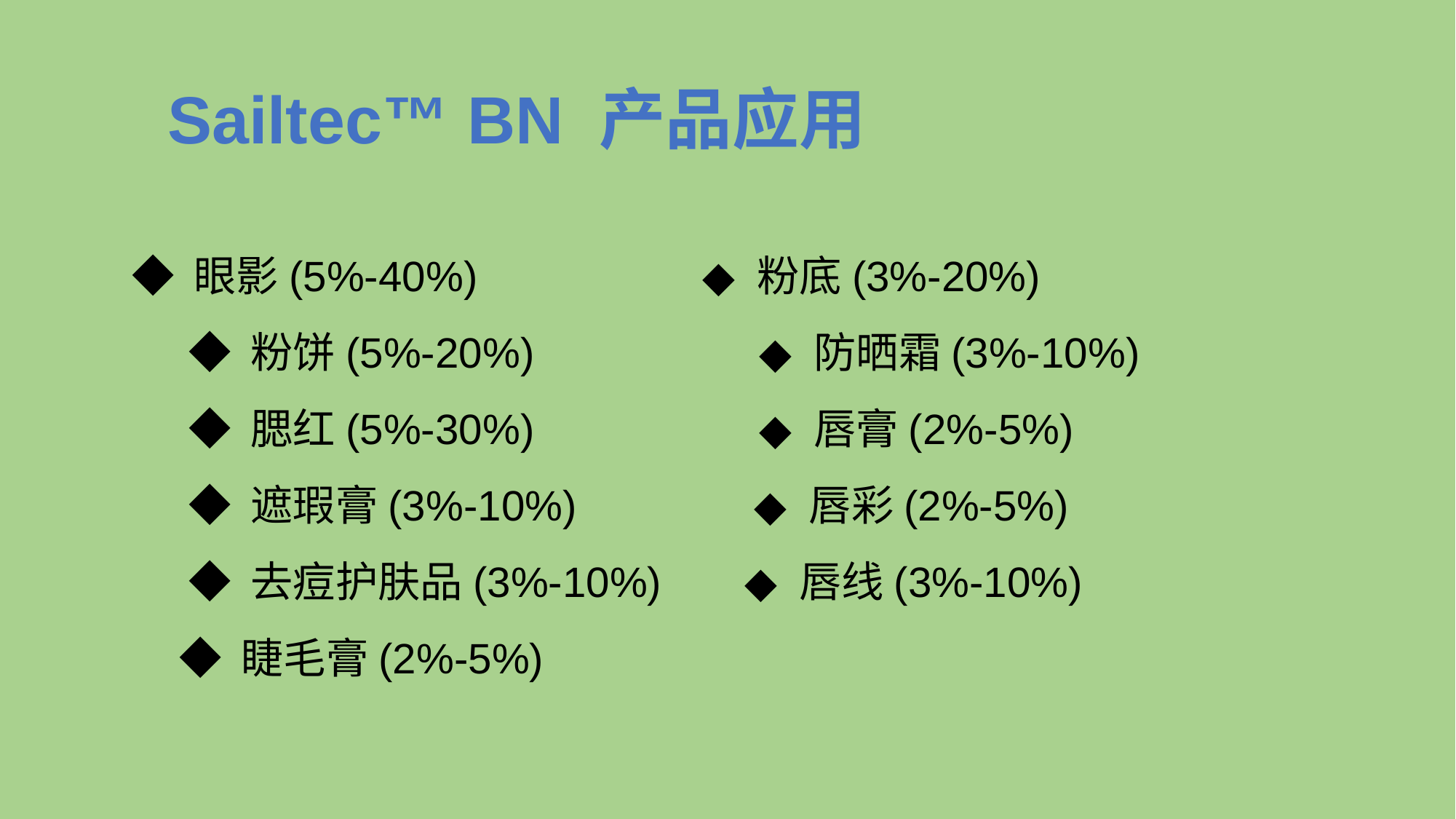

# Sailtec™ BN 产品应用
  ◆ 眼影(5%-40%)                   ◆ 粉底(3%-20%)
        ◆ 粉饼(5%-20%)                   ◆ 防晒霜(3%-10%)
        ◆ 腮红(5%-30%)                   ◆ 唇膏(2%-5%)
        ◆ 遮瑕膏(3%-10%)               ◆ 唇彩(2%-5%)
        ◆ 去痘护肤品(3%-10%)       ◆ 唇线(3%-10%)
       ◆ 睫毛膏(2%-5%)